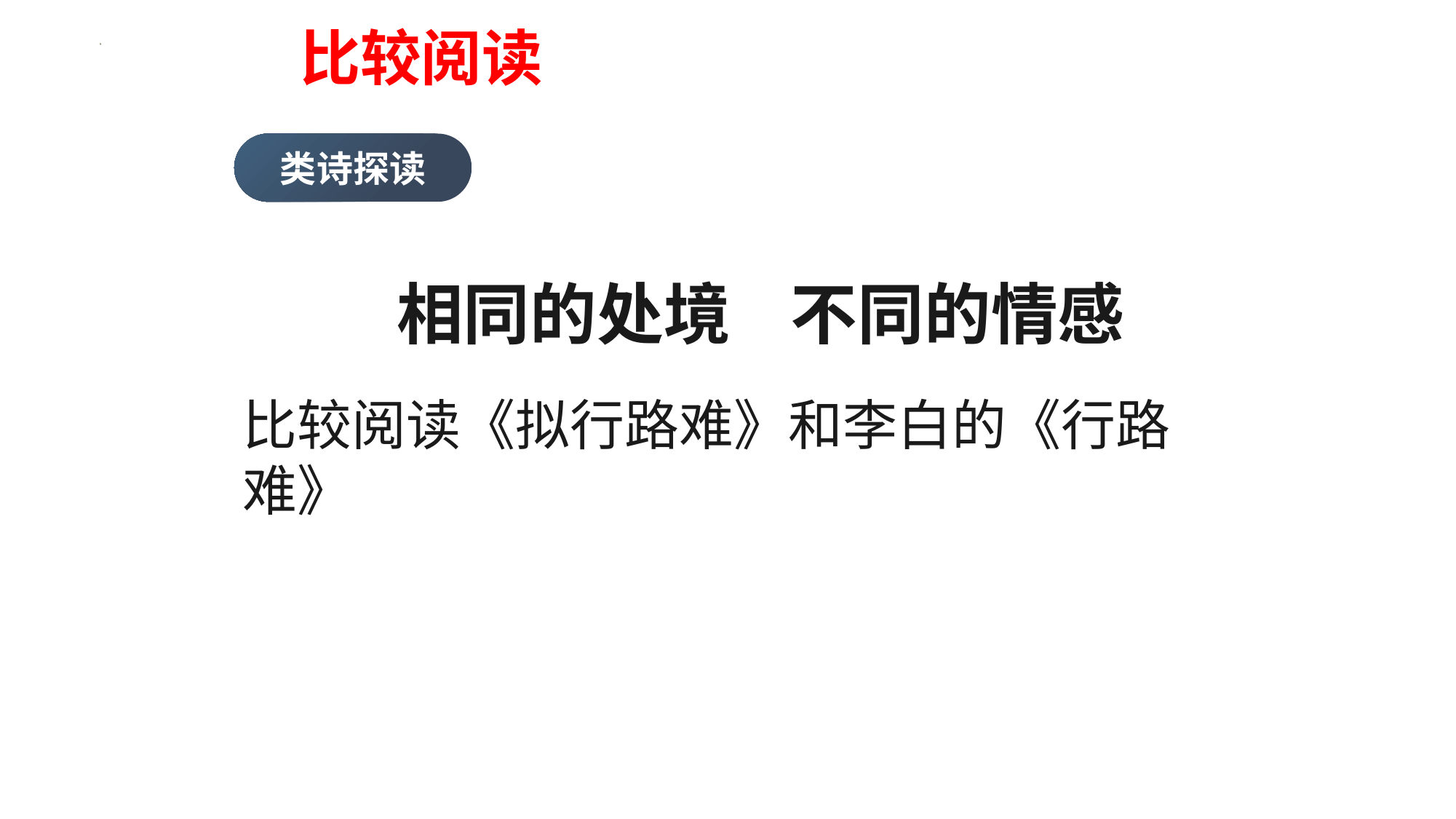

比较阅读
类诗探读
相同的处境    不同的情感

比较阅读《拟行路难》和李白的《行路难》